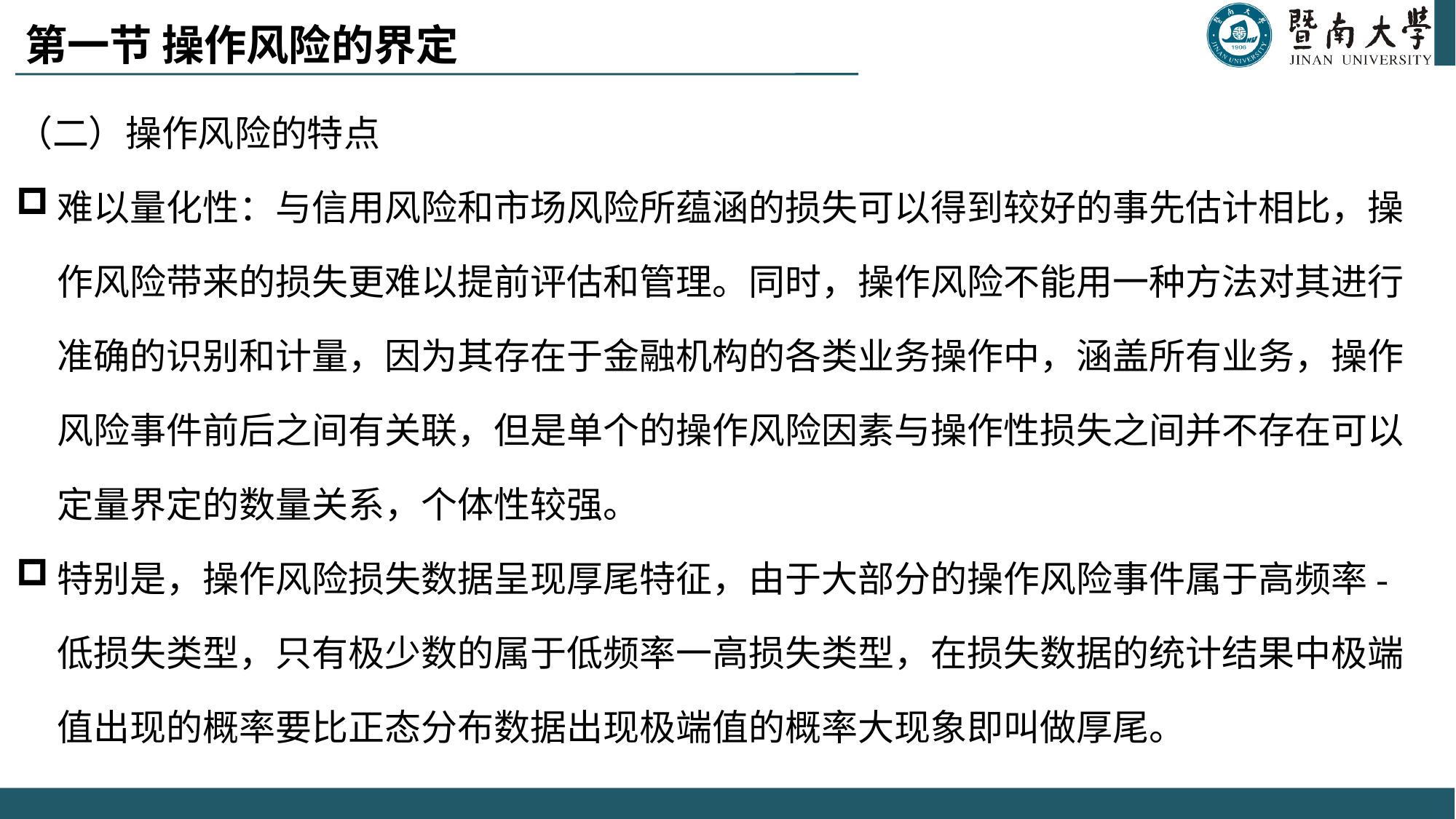

# 第一节 操作风险的界定
（二）操作风险的特点
难以量化性：与信用风险和市场风险所蕴涵的损失可以得到较好的事先估计相比，操作风险带来的损失更难以提前评估和管理。同时，操作风险不能用一种方法对其进行准确的识别和计量，因为其存在于金融机构的各类业务操作中，涵盖所有业务，操作风险事件前后之间有关联，但是单个的操作风险因素与操作性损失之间并不存在可以定量界定的数量关系，个体性较强。
特别是，操作风险损失数据呈现厚尾特征，由于大部分的操作风险事件属于高频率-低损失类型，只有极少数的属于低频率一高损失类型，在损失数据的统计结果中极端值出现的概率要比正态分布数据出现极端值的概率大现象即叫做厚尾。